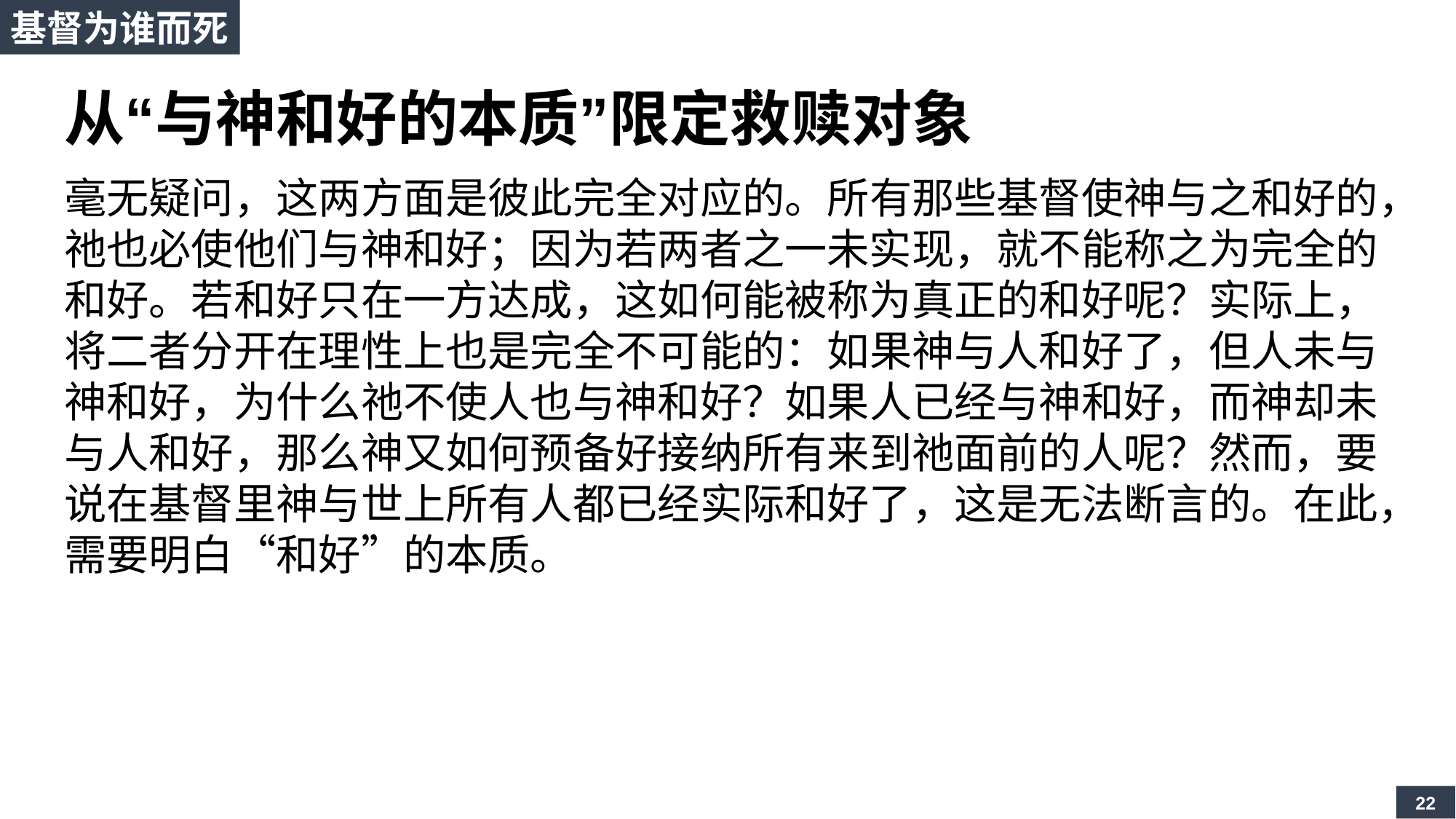

基督为谁而死
从“与神和好的本质”限定救赎对象
毫无疑问，这两方面是彼此完全对应的。所有那些基督使神与之和好的，祂也必使他们与神和好；因为若两者之一未实现，就不能称之为完全的和好。若和好只在一方达成，这如何能被称为真正的和好呢？实际上，将二者分开在理性上也是完全不可能的：如果神与人和好了，但人未与神和好，为什么祂不使人也与神和好？如果人已经与神和好，而神却未与人和好，那么神又如何预备好接纳所有来到祂面前的人呢？然而，要说在基督里神与世上所有人都已经实际和好了，这是无法断言的。在此，需要明白“和好”的本质。
22